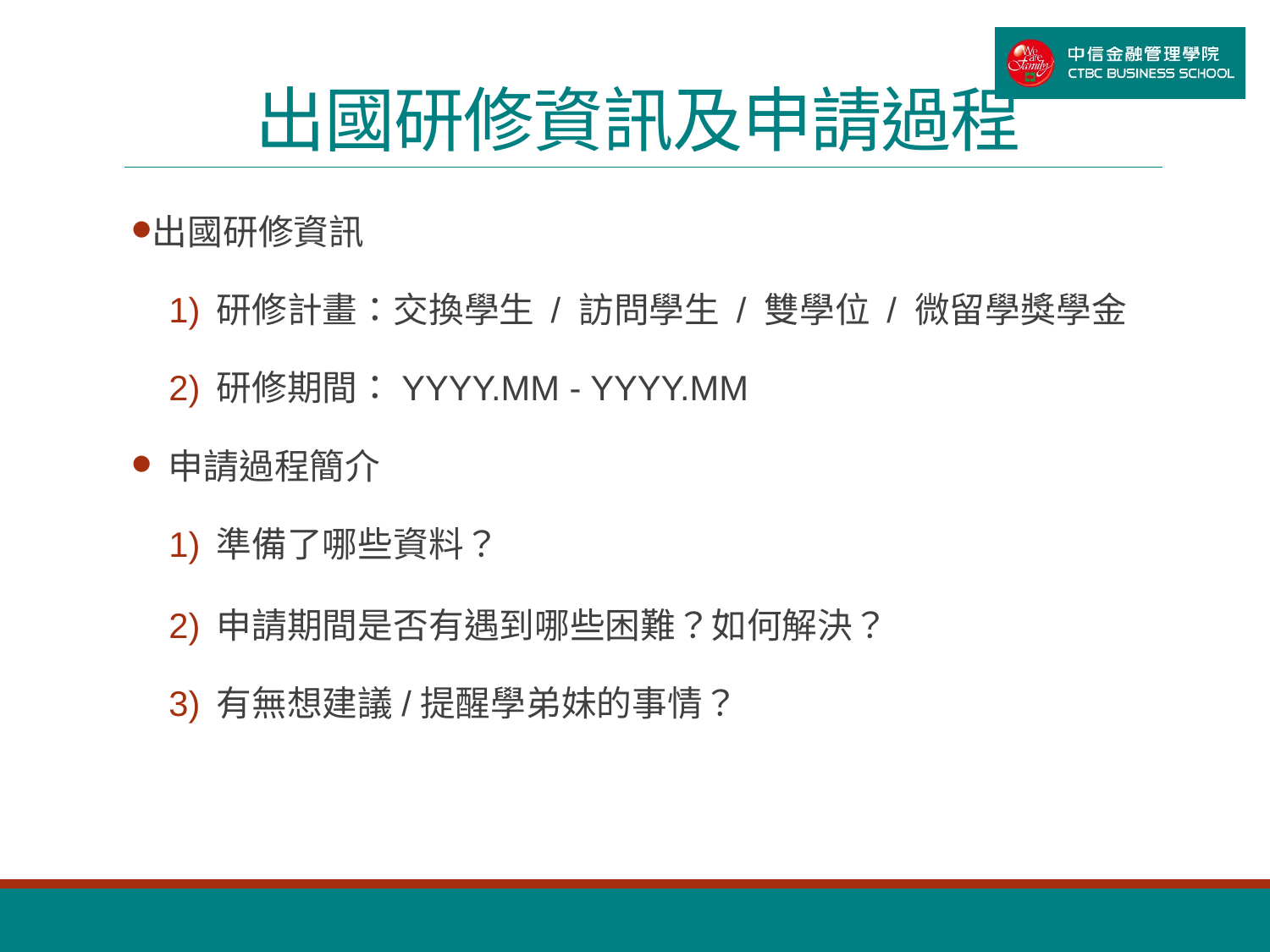

# 出國研修資訊及申請過程
出國研修資訊
研修計畫：交換學生 / 訪問學生 / 雙學位 / 微留學獎學金
研修期間：YYYY.MM - YYYY.MM
 申請過程簡介
準備了哪些資料？
申請期間是否有遇到哪些困難？如何解決？
有無想建議/提醒學弟妹的事情？